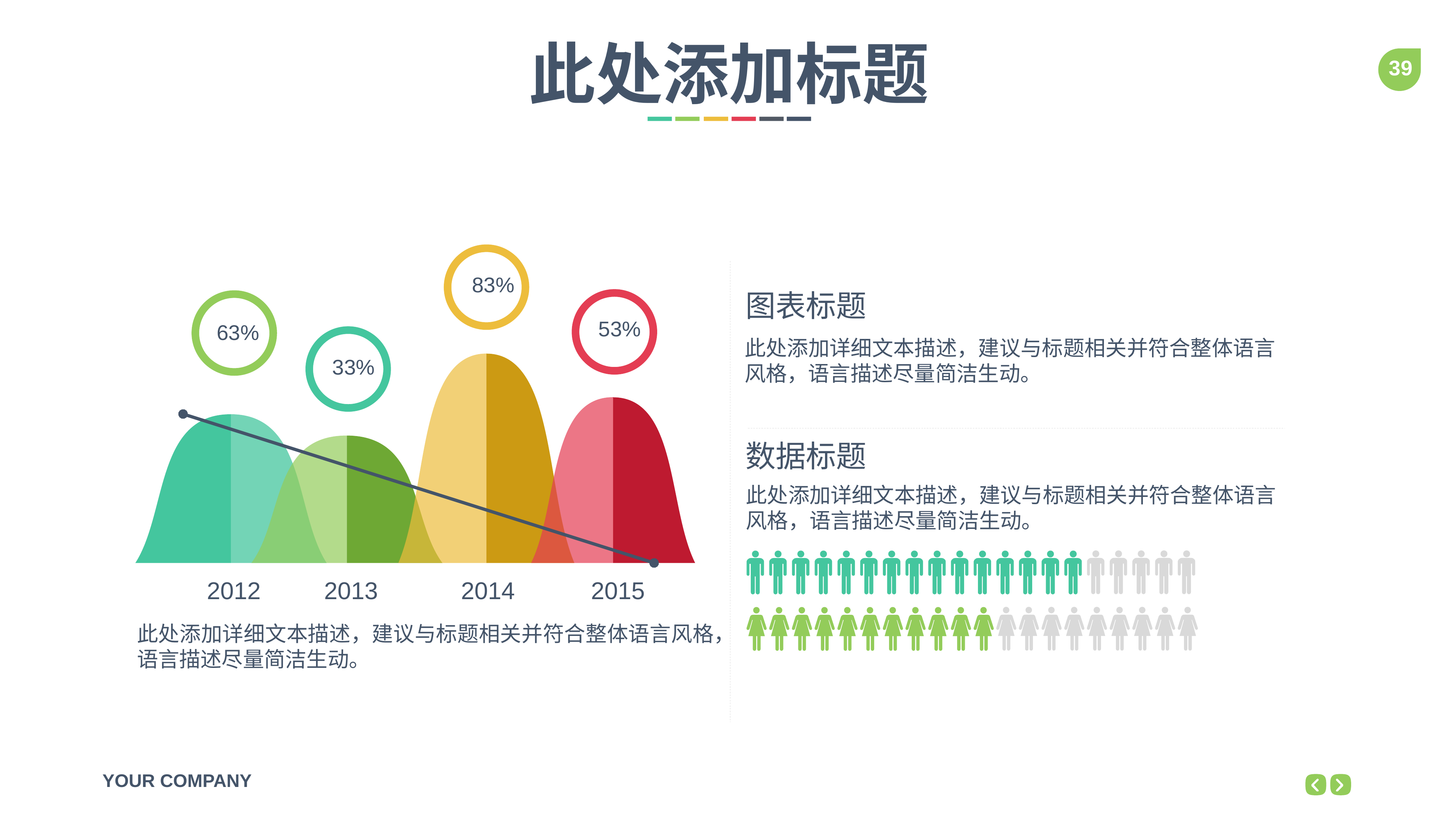

此处添加标题

83%
图表标题

53%

63%
此处添加详细文本描述，建议与标题相关并符合整体语言风格，语言描述尽量简洁生动。

33%

数据标题
此处添加详细文本描述，建议与标题相关并符合整体语言风格，语言描述尽量简洁生动。

2012
2013
2014
2015

此处添加详细文本描述，建议与标题相关并符合整体语言风格，语言描述尽量简洁生动。